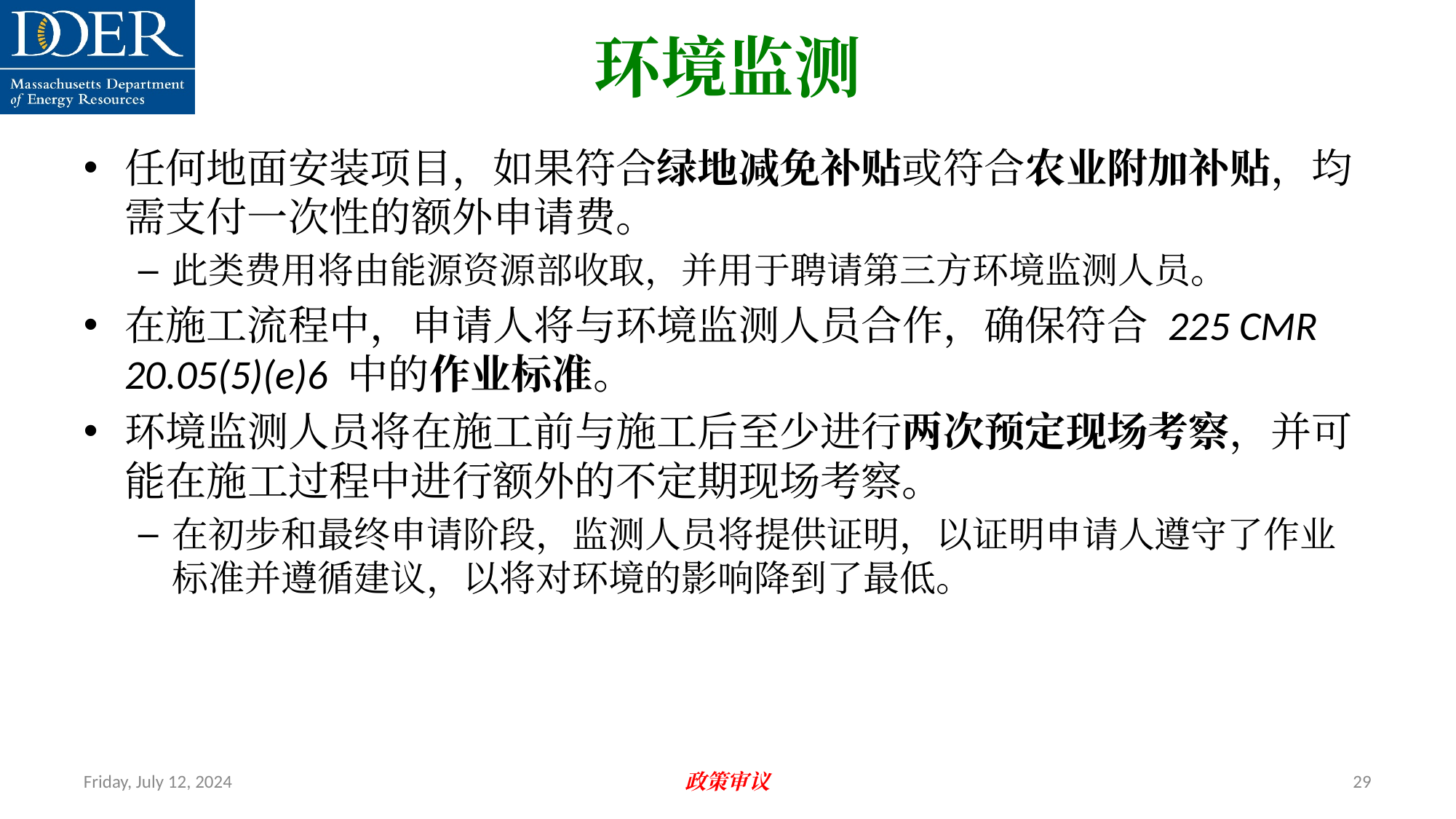

环境监测
任何地面安装项目，如果符合绿地减免补贴或符合农业附加补贴，均需支付一次性的额外申请费。
此类费用将由能源资源部收取，并用于聘请第三方环境监测人员。
在施工流程中，申请人将与环境监测人员合作，确保符合 225 CMR 20.05(5)(e)6 中的作业标准。
环境监测人员将在施工前与施工后至少进行两次预定现场考察，并可能在施工过程中进行额外的不定期现场考察。
在初步和最终申请阶段，监测人员将提供证明，以证明申请人遵守了作业标准并遵循建议，以将对环境的影响降到了最低。
Friday, July 12, 2024
政策审议
29